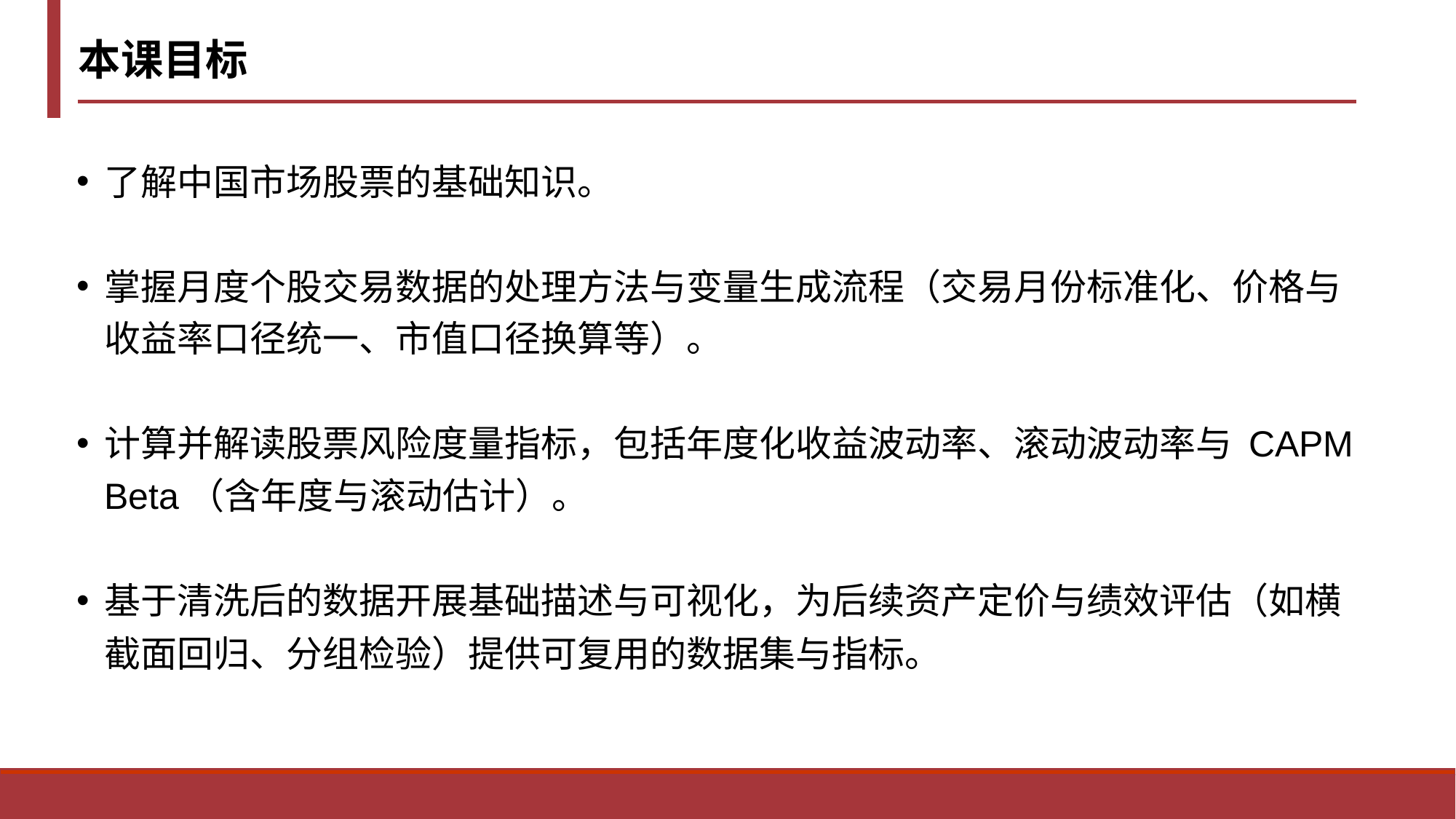

# 本课目标
了解中国市场股票的基础知识。

掌握月度个股交易数据的处理方法与变量生成流程（交易月份标准化、价格与收益率口径统一、市值口径换算等）。

计算并解读股票风险度量指标，包括年度化收益波动率、滚动波动率与 CAPM Beta（含年度与滚动估计）。

基于清洗后的数据开展基础描述与可视化，为后续资产定价与绩效评估（如横截面回归、分组检验）提供可复用的数据集与指标。